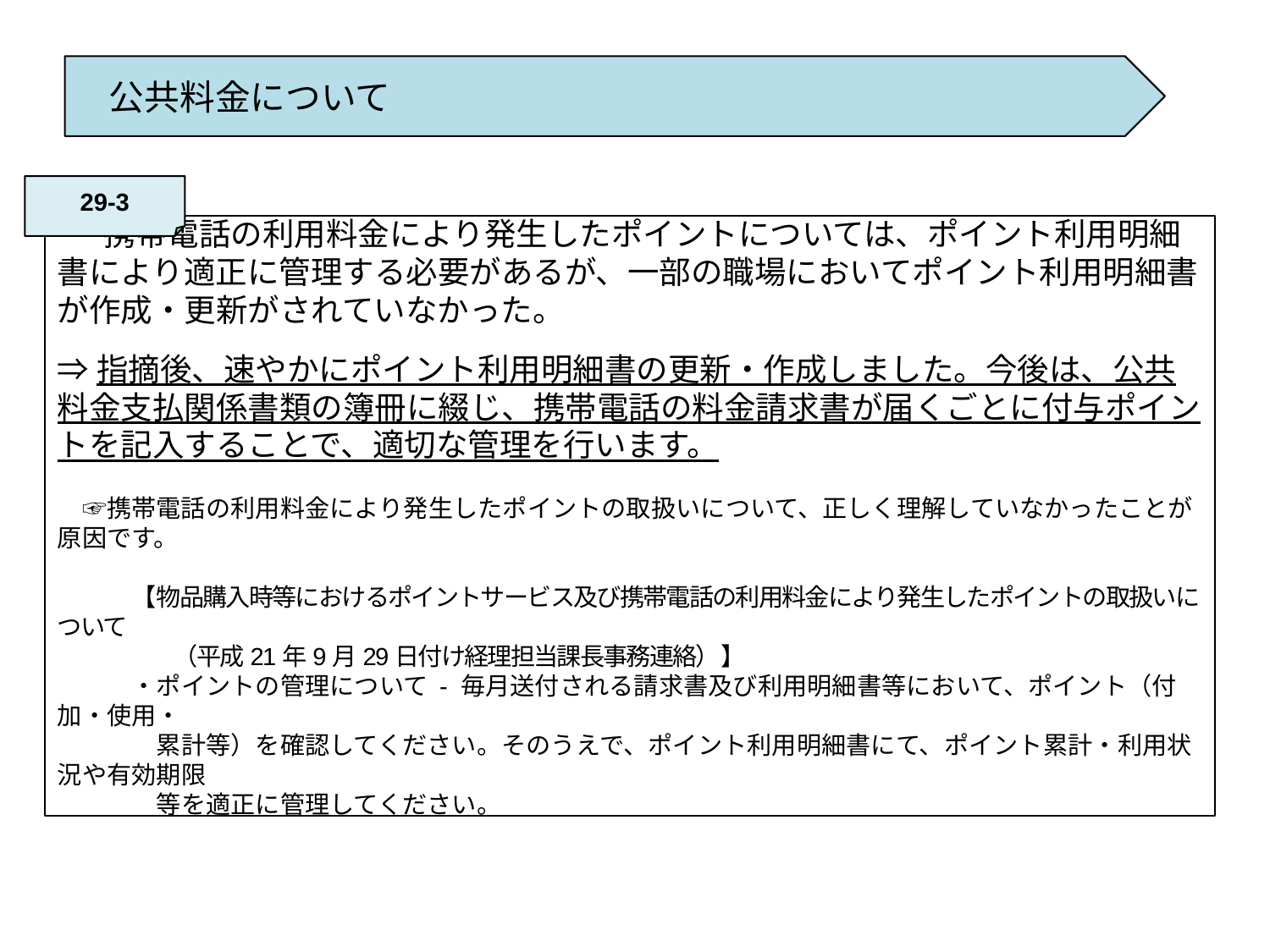

公共料金について
29‐3
 ・携帯電話の利用料金により発生したポイントについては、ポイント利用明細書により適正に管理する必要があるが、一部の職場においてポイント利用明細書が作成・更新がされていなかった。

⇒指摘後、速やかにポイント利用明細書の更新・作成しました。今後は、公共料金支払関係書類の簿冊に綴じ、携帯電話の料金請求書が届くごとに付与ポイントを記入することで、適切な管理を行います。

　☞携帯電話の利用料金により発生したポイントの取扱いについて、正しく理解していなかったことが原因です。

　　　【物品購入時等におけるポイントサービス及び携帯電話の利用料金により発生したポイントの取扱いについて
　　　　　（平成21年9月29日付け経理担当課長事務連絡）】
　　　・ポイントの管理について - 毎月送付される請求書及び利用明細書等において、ポイント（付加・使用・
　　　　累計等）を確認してください。そのうえで、ポイント利用明細書にて、ポイント累計・利用状況や有効期限
　　　　等を適正に管理してください。